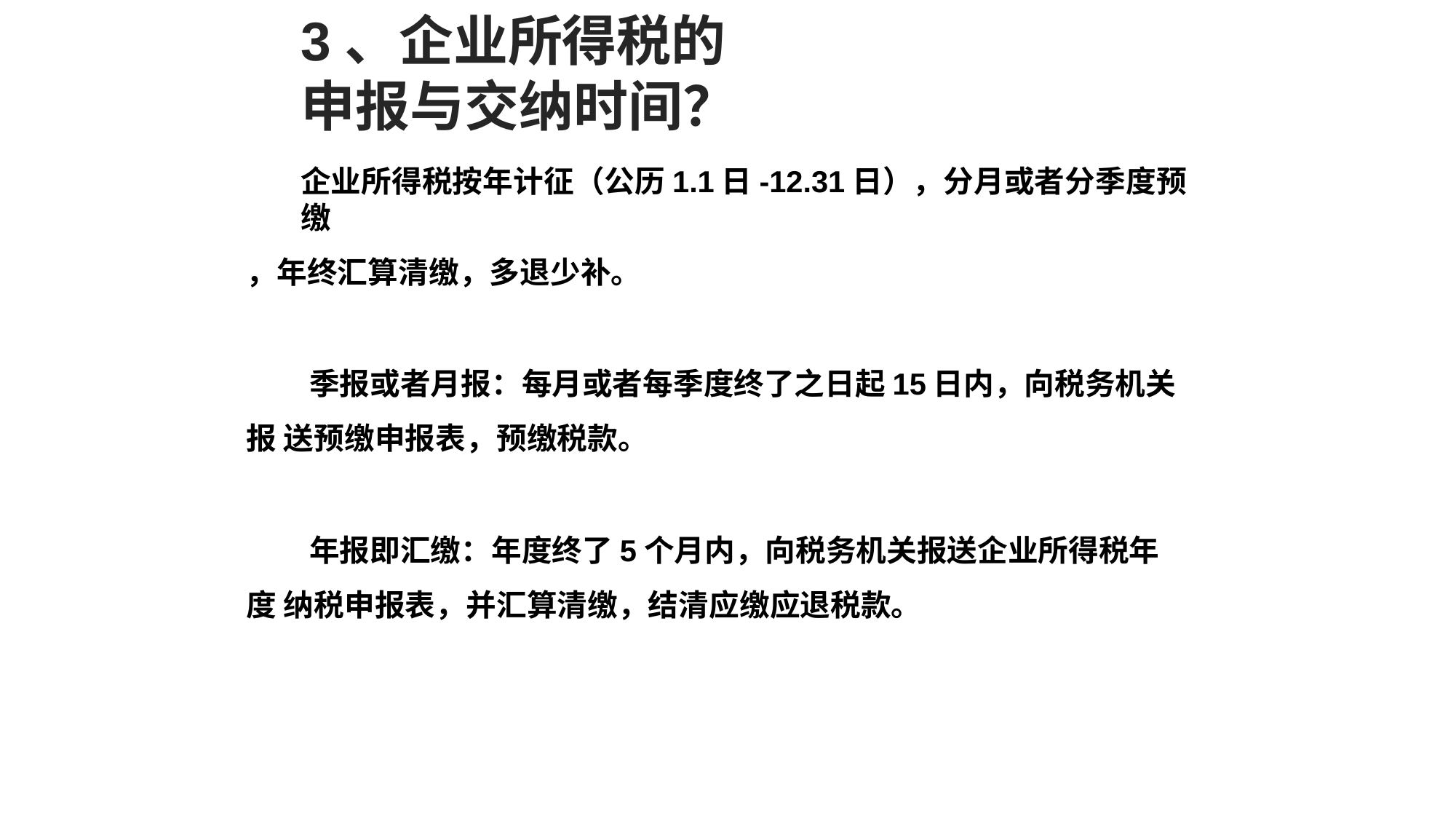

# 3、企业所得税的申报与交纳时间？
企业所得税按年计征（公历1.1日-12.31日），分月或者分季度预缴
，年终汇算清缴，多退少补。

季报或者月报：每月或者每季度终了之日起15日内，向税务机关报 送预缴申报表，预缴税款。

年报即汇缴：年度终了5个月内，向税务机关报送企业所得税年度 纳税申报表，并汇算清缴，结清应缴应退税款。